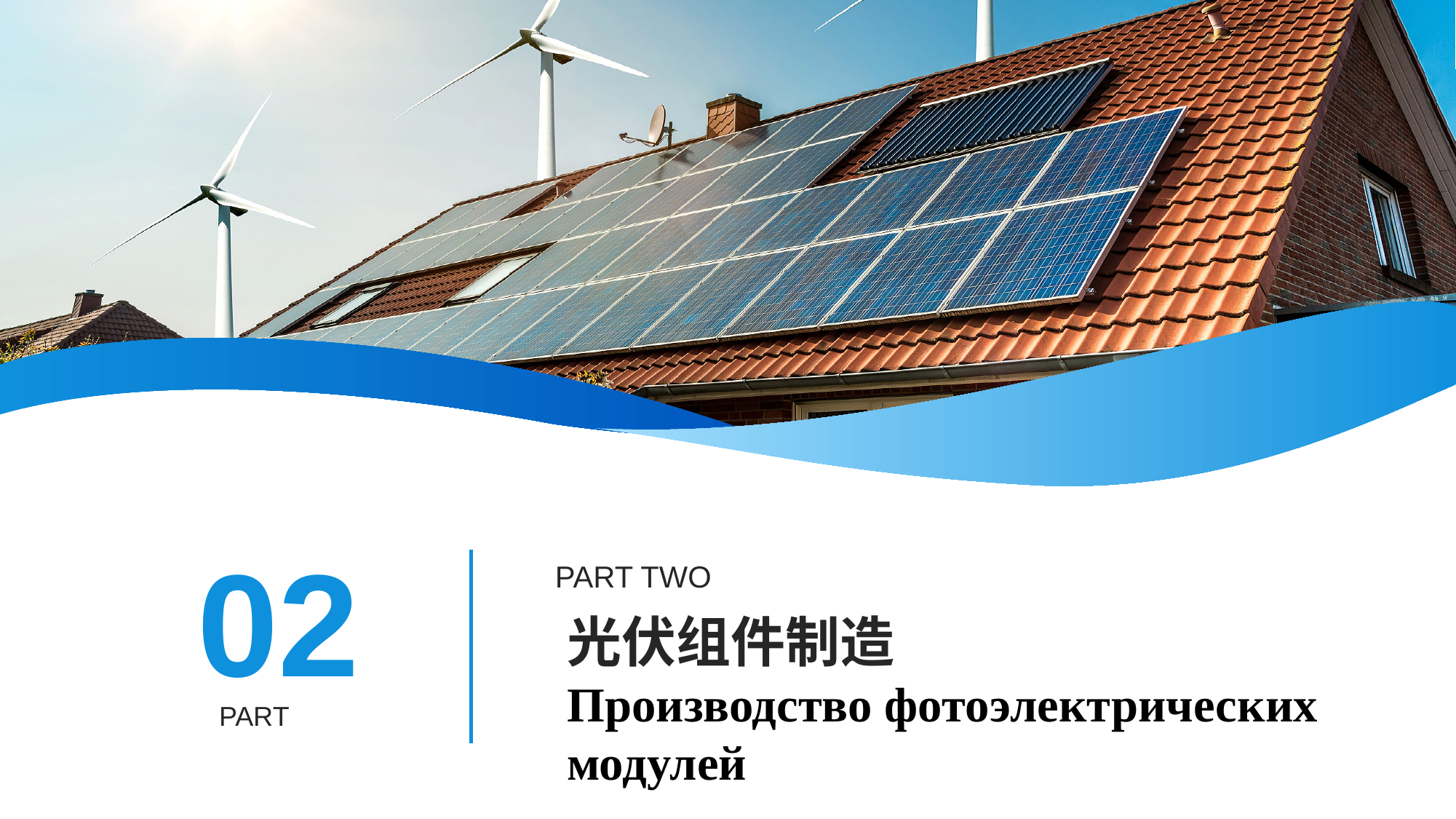

02
PART TWO
光伏组件制造
Производство фотоэлектрических модулей
PART